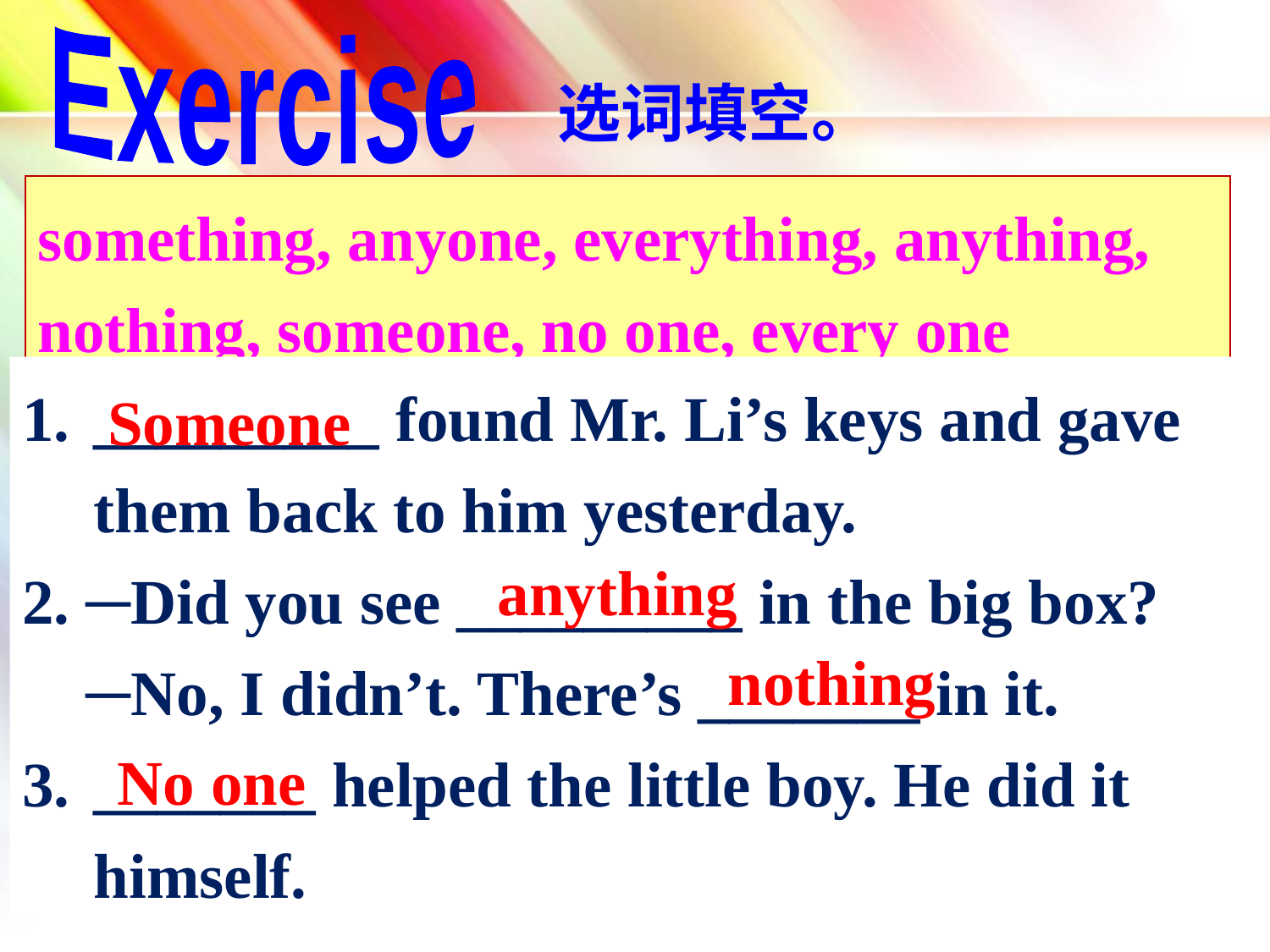

Exercise
选词填空。
something, anyone, everything, anything,  nothing, someone, no one, every one
_________ found Mr. Li’s keys and gave them back to him yesterday.
2. ─Did you see _________ in the big box?
    ─No, I didn’t. There’s _______ in it.
_______ helped the little boy. He did it himself.
Someone
anything
nothing
No one